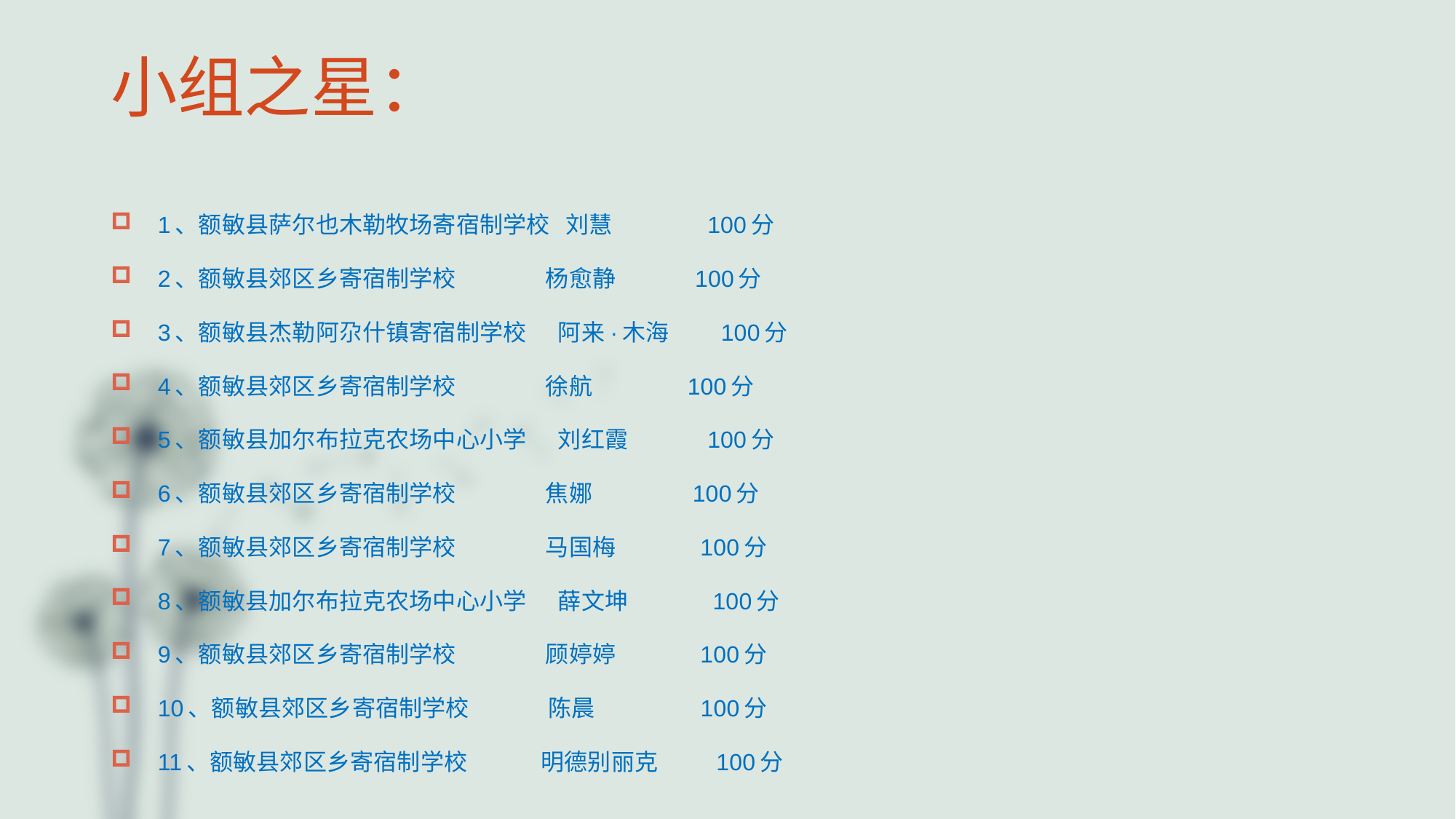

小组之星：
1、额敏县萨尔也木勒牧场寄宿制学校   刘慧                 100分
2、额敏县郊区乡寄宿制学校                 杨愈静              100分
3、额敏县杰勒阿尕什镇寄宿制学校      阿来·木海         100分
4、额敏县郊区乡寄宿制学校                 徐航                 100分
5、额敏县加尔布拉克农场中心小学      刘红霞              100分
6、额敏县郊区乡寄宿制学校                 焦娜                  100分
7、额敏县郊区乡寄宿制学校                 马国梅               100分
8、额敏县加尔布拉克农场中心小学      薛文坤               100分
9、额敏县郊区乡寄宿制学校                 顾婷婷               100分
10、额敏县郊区乡寄宿制学校               陈晨                   100分
11、额敏县郊区乡寄宿制学校              明德别丽克          100分